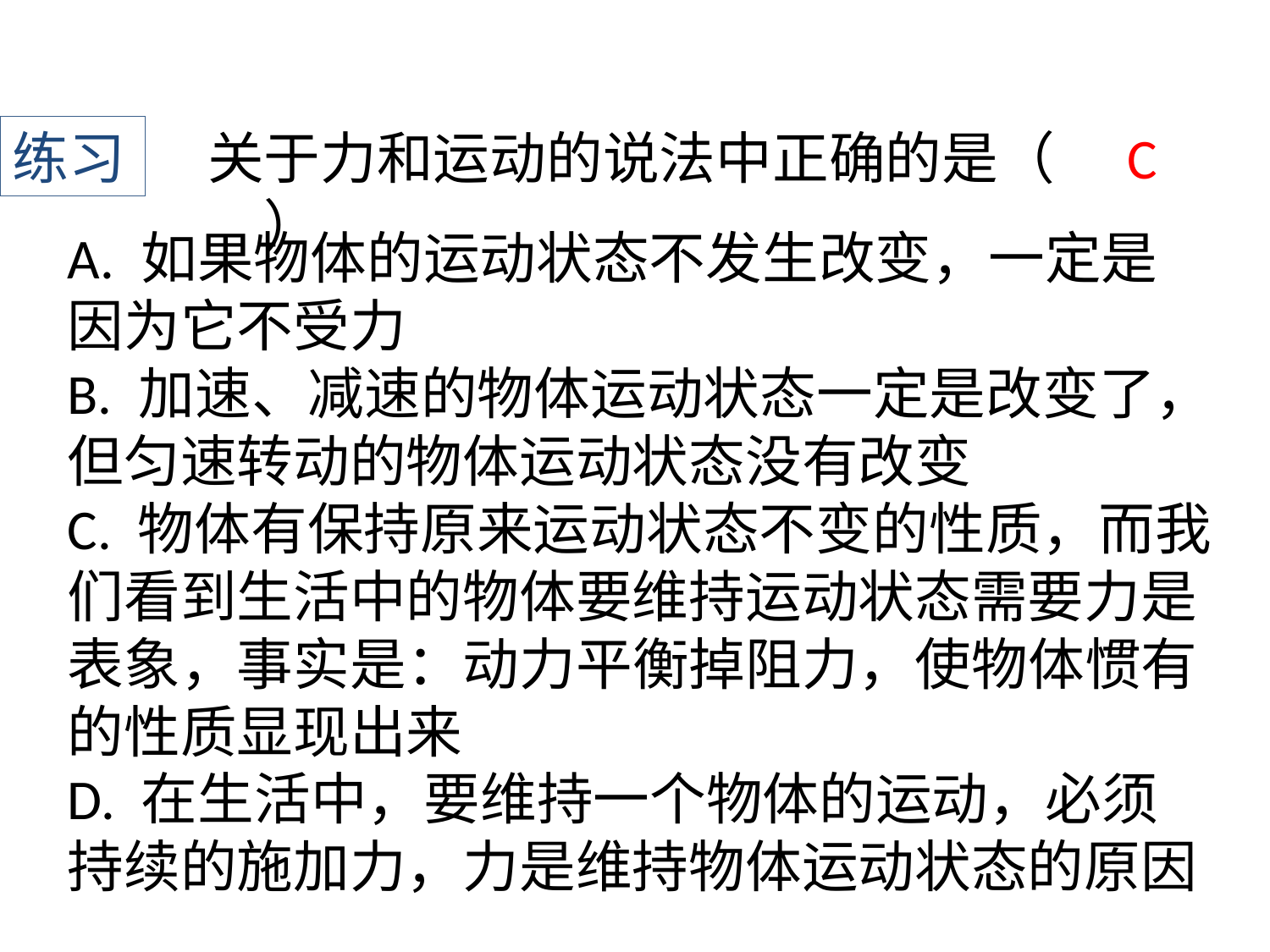

练习
关于力和运动的说法中正确的是（　　）
C
A. 如果物体的运动状态不发生改变，一定是因为它不受力
B. 加速、减速的物体运动状态一定是改变了，但匀速转动的物体运动状态没有改变
C. 物体有保持原来运动状态不变的性质，而我们看到生活中的物体要维持运动状态需要力是表象，事实是：动力平衡掉阻力，使物体惯有的性质显现出来
D. 在生活中，要维持一个物体的运动，必须持续的施加力，力是维持物体运动状态的原因